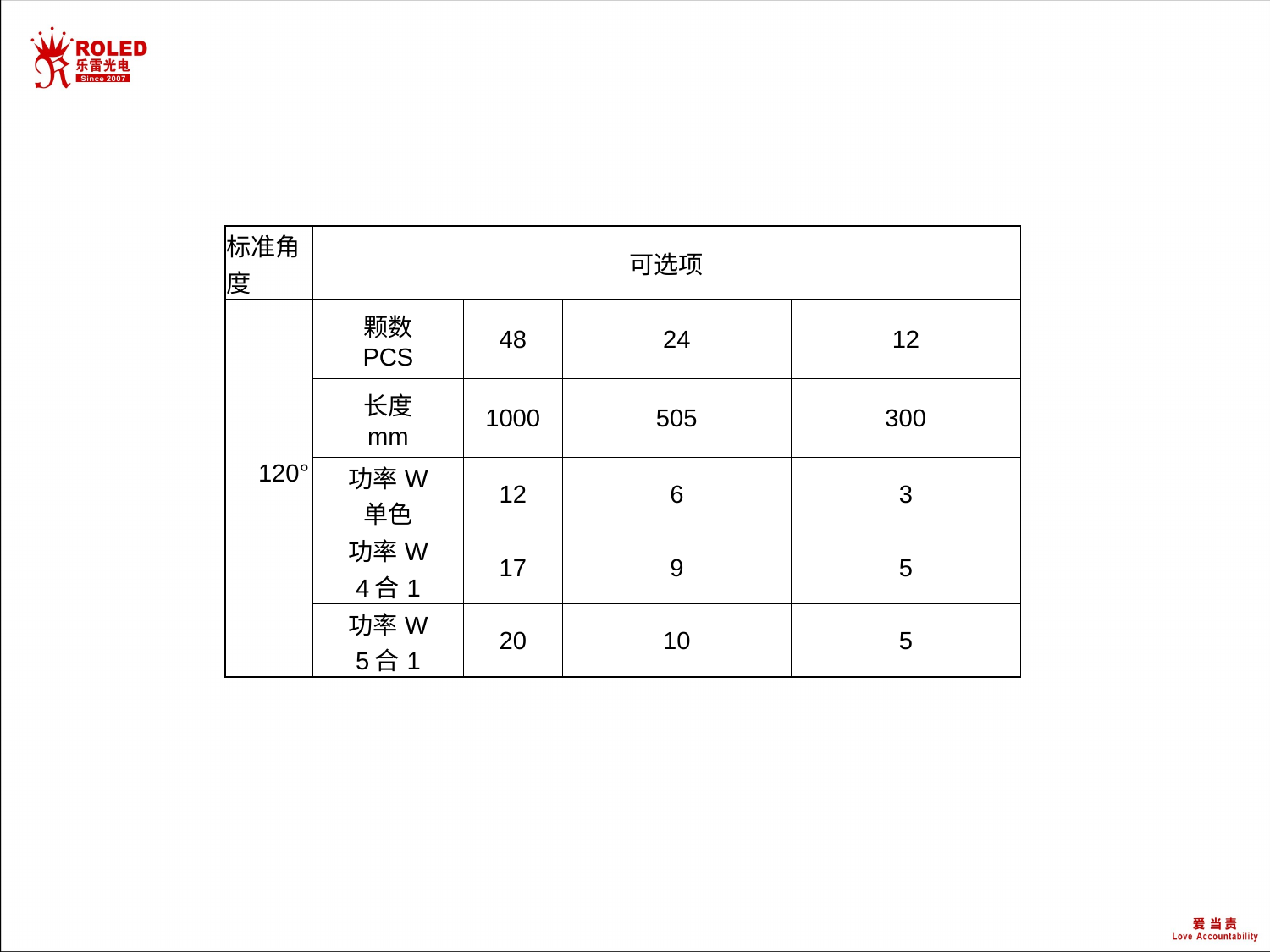

| 标准角度 | 可选项 |  |  |  |
| --- | --- | --- | --- | --- |
| 120° | 颗数 PCS | 48 | 24 | 12 |
|  | 长度 mm | 1000 | 505 | 300 |
|  | 功率W 单色 | 12 | 6 | 3 |
|  | 功率W 4合1 | 17 | 9 | 5 |
|  | 功率W 5合1 | 20 | 10 | 5 |